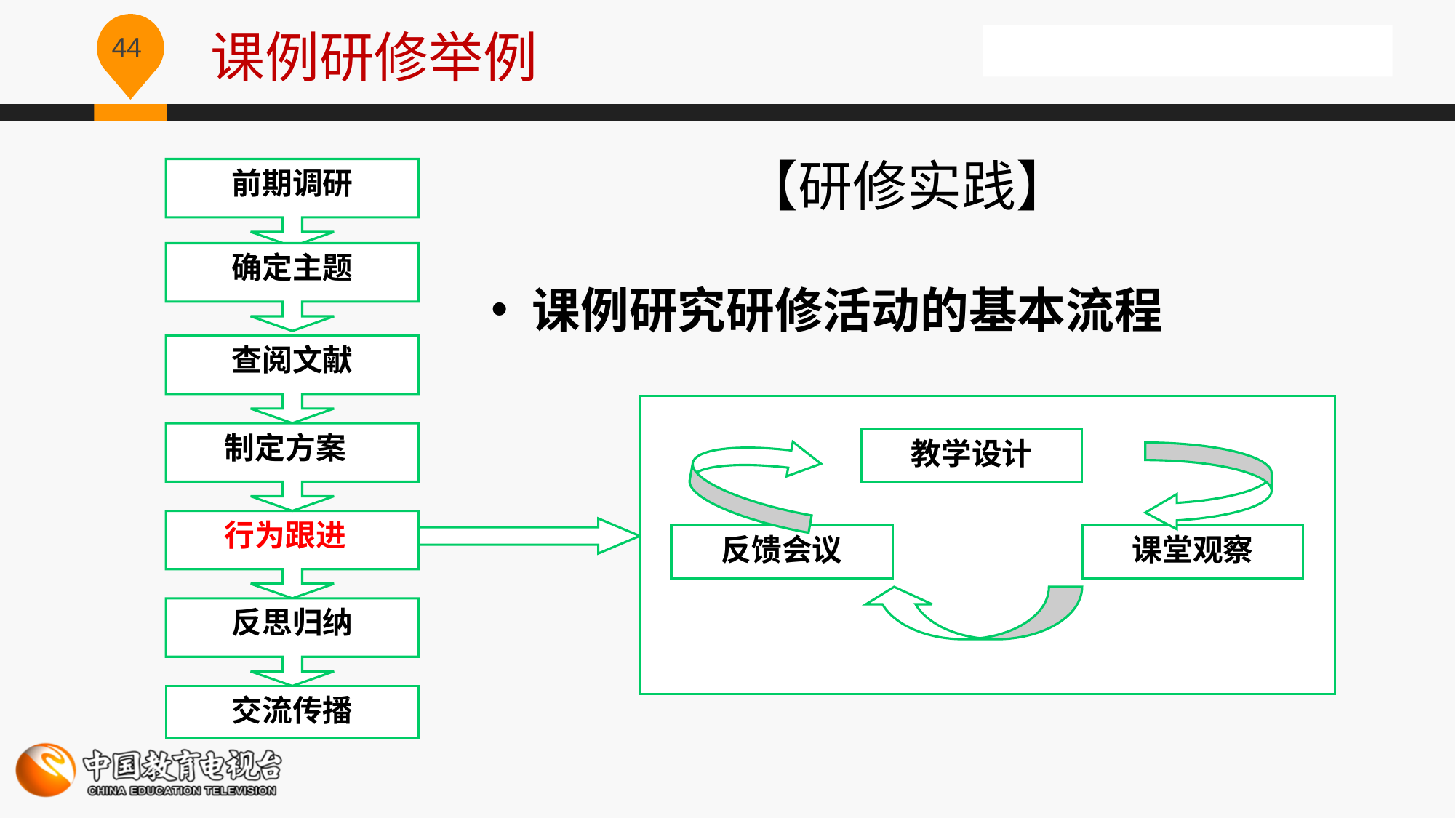

课例研修举例
#
【研修实践】
前期调研
确定主题
查阅文献
制定方案
行为跟进
反思归纳
交流传播
课例研究研修活动的基本流程

教学设计

反馈会议
课堂观察